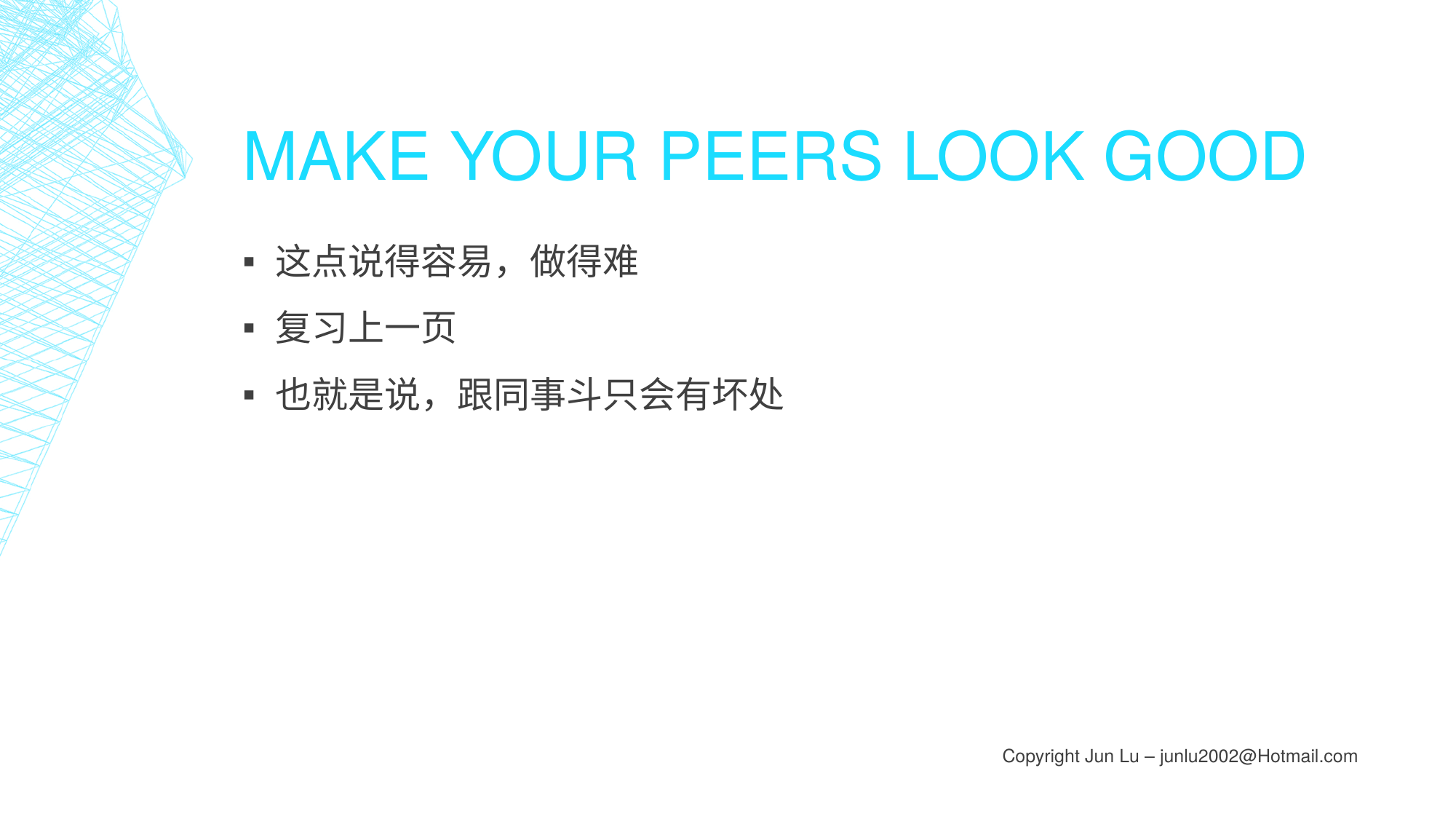

# MAKE YOUR PEERS LOOK GOOD
这点说得容易，做得难
复习上一页
也就是说，跟同事斗只会有坏处
Copyright Jun Lu – junlu2002@Hotmail.com